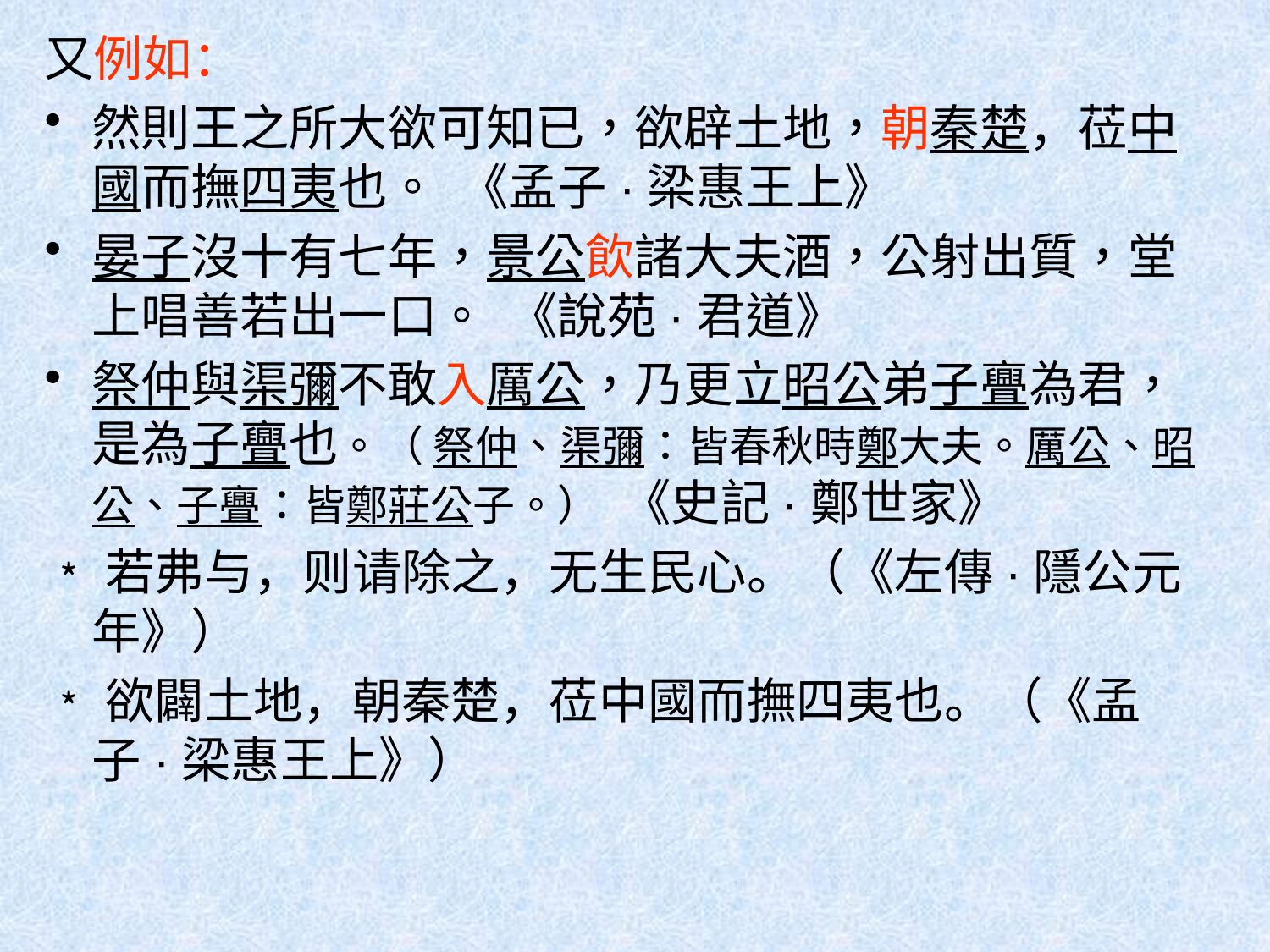

又例如：
然則王之所大欲可知已，欲辟土地，朝秦楚，莅中國而撫四夷也。  《孟子·梁惠王上》
晏子沒十有七年，景公飲諸大夫酒，公射出質，堂上唱善若出一口。  《說苑·君道》
祭仲與渠彌不敢入厲公，乃更立昭公弟子亹為君，是為子亹也。（ 祭仲、渠彌：皆春秋時鄭大夫。厲公、昭公、子亹：皆鄭莊公子。）  《史記·鄭世家》
﹡若弗与，则请除之，无生民心。（《左傳·隱公元年》）
﹡欲闢土地，朝秦楚，莅中國而撫四夷也。（《孟子·梁惠王上》）